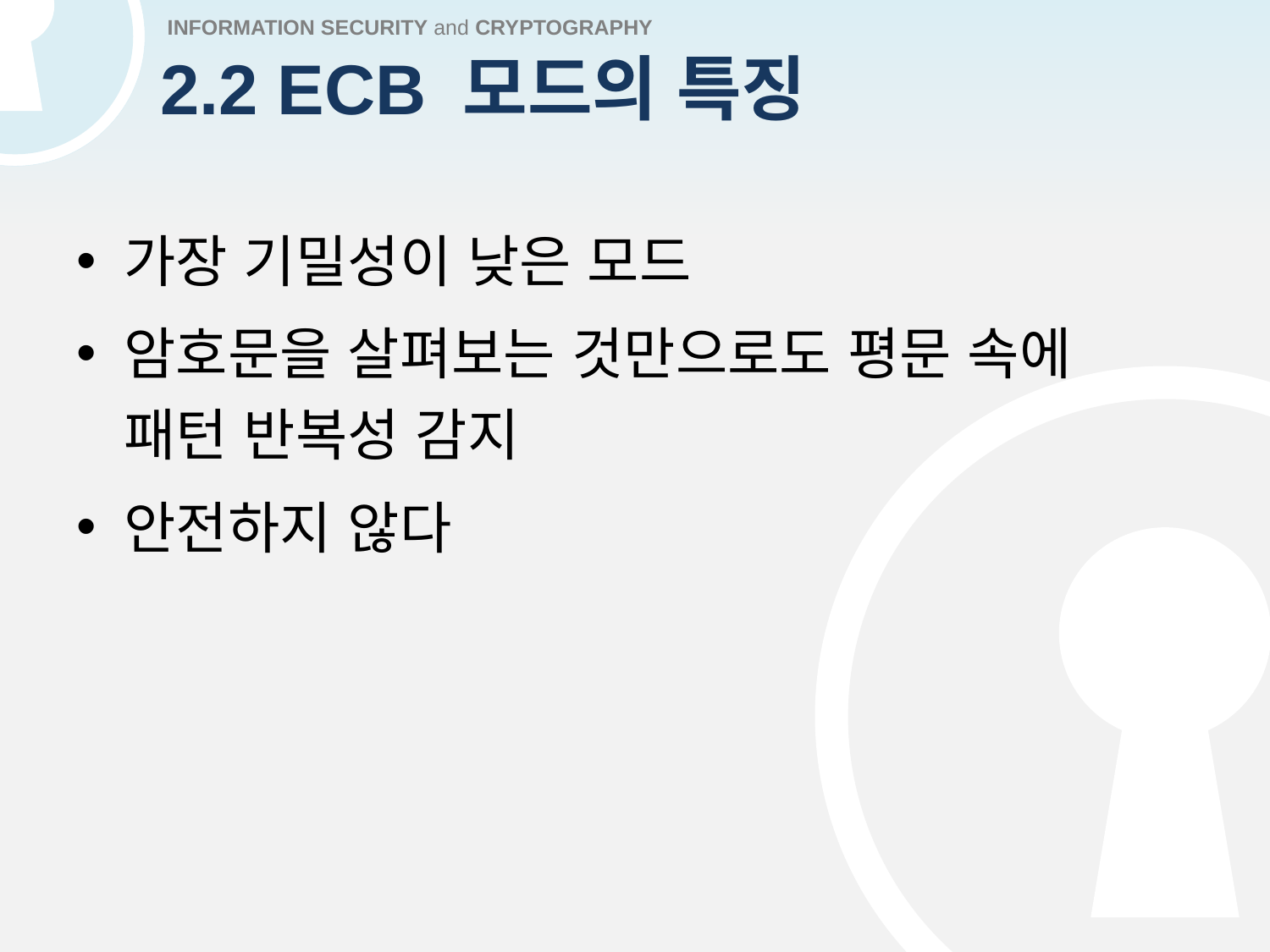

# 2.2 ECB 모드의 특징
가장 기밀성이 낮은 모드
암호문을 살펴보는 것만으로도 평문 속에 패턴 반복성 감지
안전하지 않다